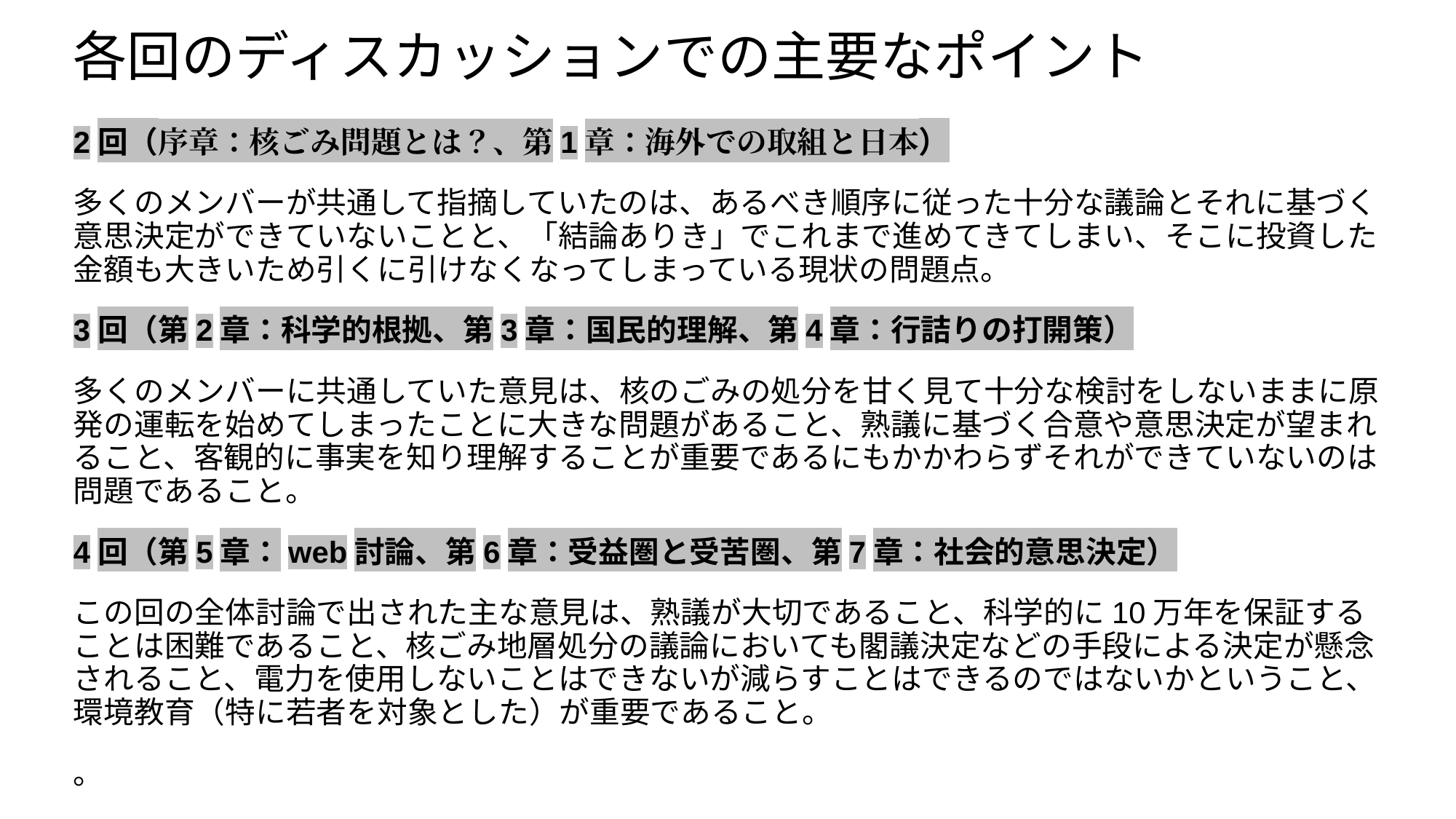

# 各回のディスカッションでの主要なポイント
2回（序章：核ごみ問題とは？、第1章：海外での取組と日本）
多くのメンバーが共通して指摘していたのは、あるべき順序に従った十分な議論とそれに基づく意思決定ができていないことと、「結論ありき」でこれまで進めてきてしまい、そこに投資した金額も大きいため引くに引けなくなってしまっている現状の問題点。
3回（第2章：科学的根拠、第3章：国民的理解、第4章：行詰りの打開策）
多くのメンバーに共通していた意見は、核のごみの処分を甘く見て十分な検討をしないままに原発の運転を始めてしまったことに大きな問題があること、熟議に基づく合意や意思決定が望まれること、客観的に事実を知り理解することが重要であるにもかかわらずそれができていないのは問題であること。
4回（第5章：web討論、第6章：受益圏と受苦圏、第7章：社会的意思決定）
この回の全体討論で出された主な意見は、熟議が大切であること、科学的に10万年を保証することは困難であること、核ごみ地層処分の議論においても閣議決定などの手段による決定が懸念されること、電力を使用しないことはできないが減らすことはできるのではないかということ、環境教育（特に若者を対象とした）が重要であること。
。